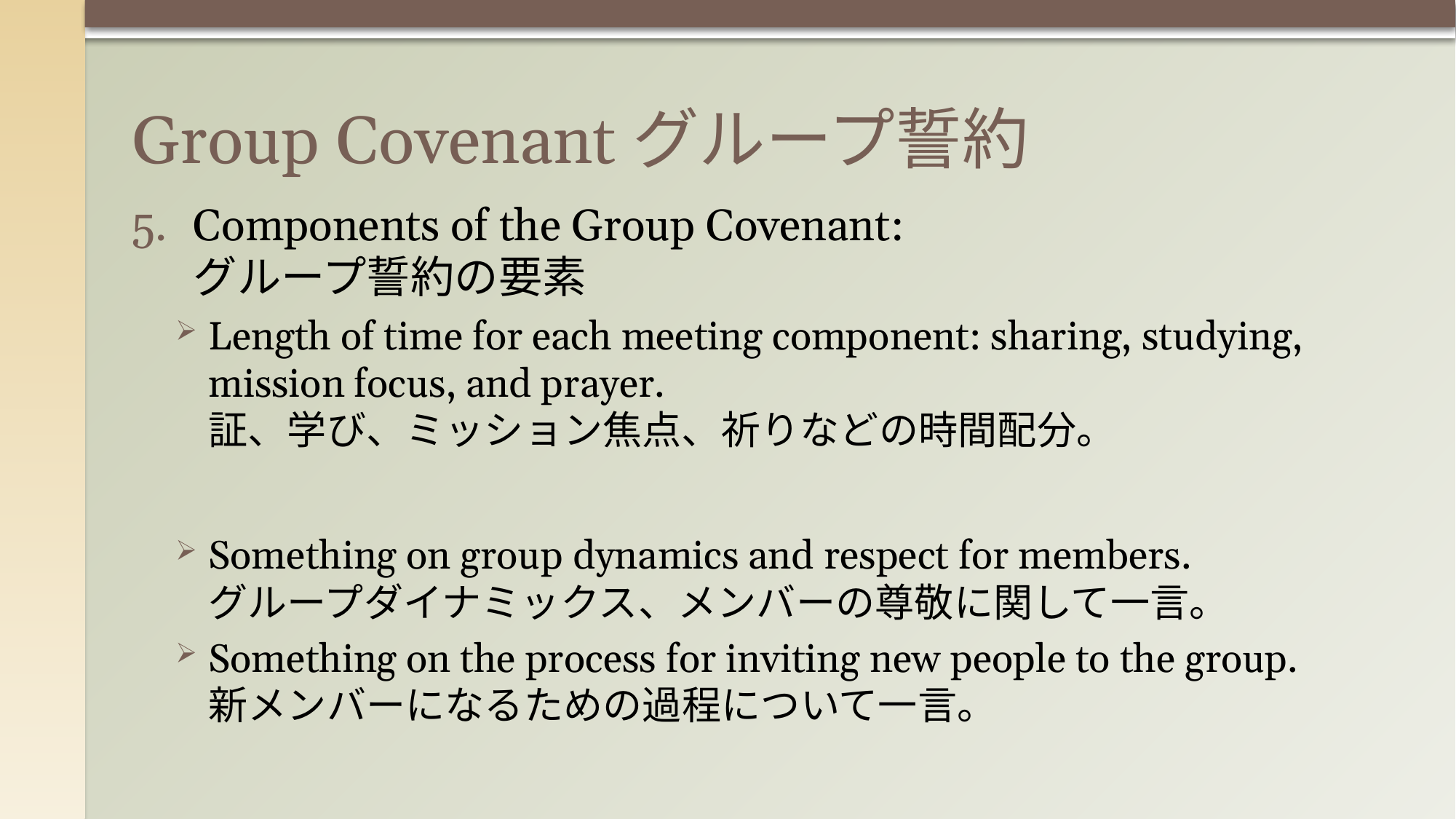

# Group Covenantグループ誓約
Components of the Group Covenant:
グループ誓約の要素
Length of time for each meeting component: sharing, studying, mission focus, and prayer.
証、学び、ミッション焦点、祈りなどの時間配分。

Something on group dynamics and respect for members.
グループダイナミックス、メンバーの尊敬に関して一言。
Something on the process for inviting new people to the group.
新メンバーになるための過程について一言。